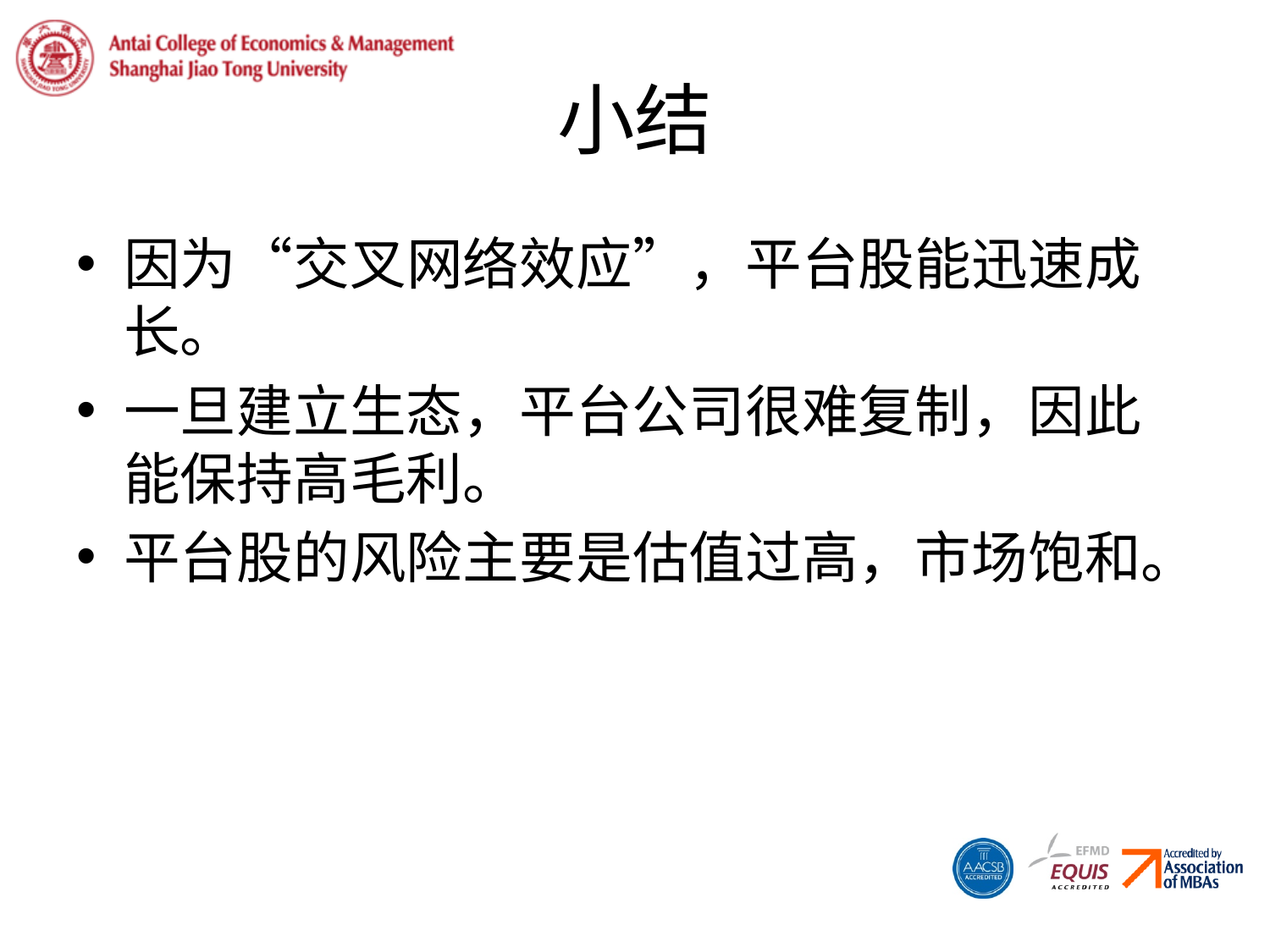

# 小结
因为“交叉网络效应”，平台股能迅速成长。
一旦建立生态，平台公司很难复制，因此能保持高毛利。
平台股的风险主要是估值过高，市场饱和。